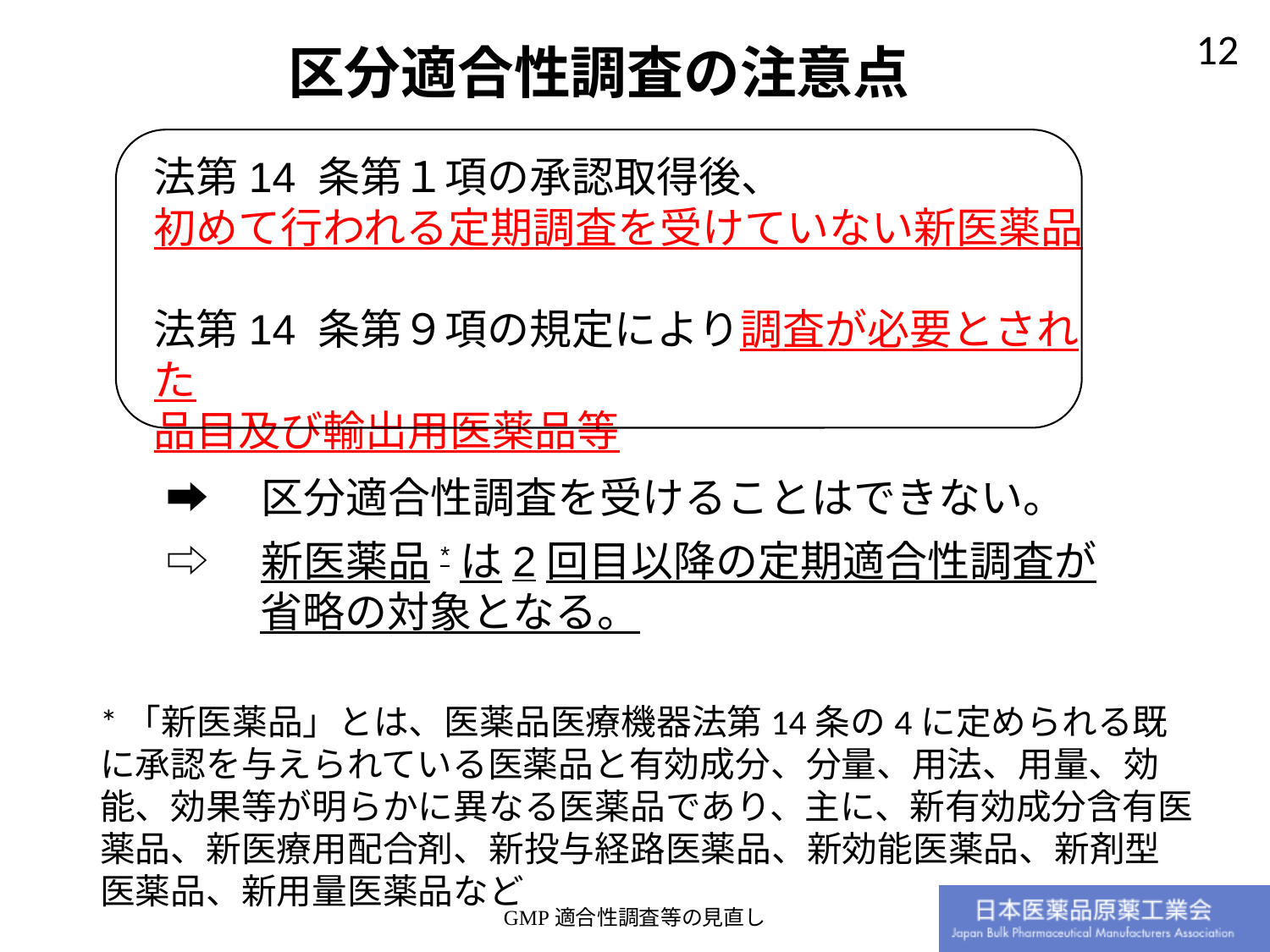

区分適合性調査の注意点

法第14 条第１項の承認取得後、
初めて行われる定期調査を受けていない新医薬品

法第14 条第９項の規定により調査が必要とされた
品目及び輸出用医薬品等
➡　区分適合性調査を受けることはできない。
⇨　新医薬品*は2回目以降の定期適合性調査が
　　 省略の対象となる。
*「新医薬品」とは、医薬品医療機器法第14条の4に定められる既に承認を与えられている医薬品と有効成分、分量、用法、用量、効能、効果等が明らかに異なる医薬品であり、主に、新有効成分含有医薬品、新医療用配合剤、新投与経路医薬品、新効能医薬品、新剤型医薬品、新用量医薬品など
GMP適合性調査等の見直し